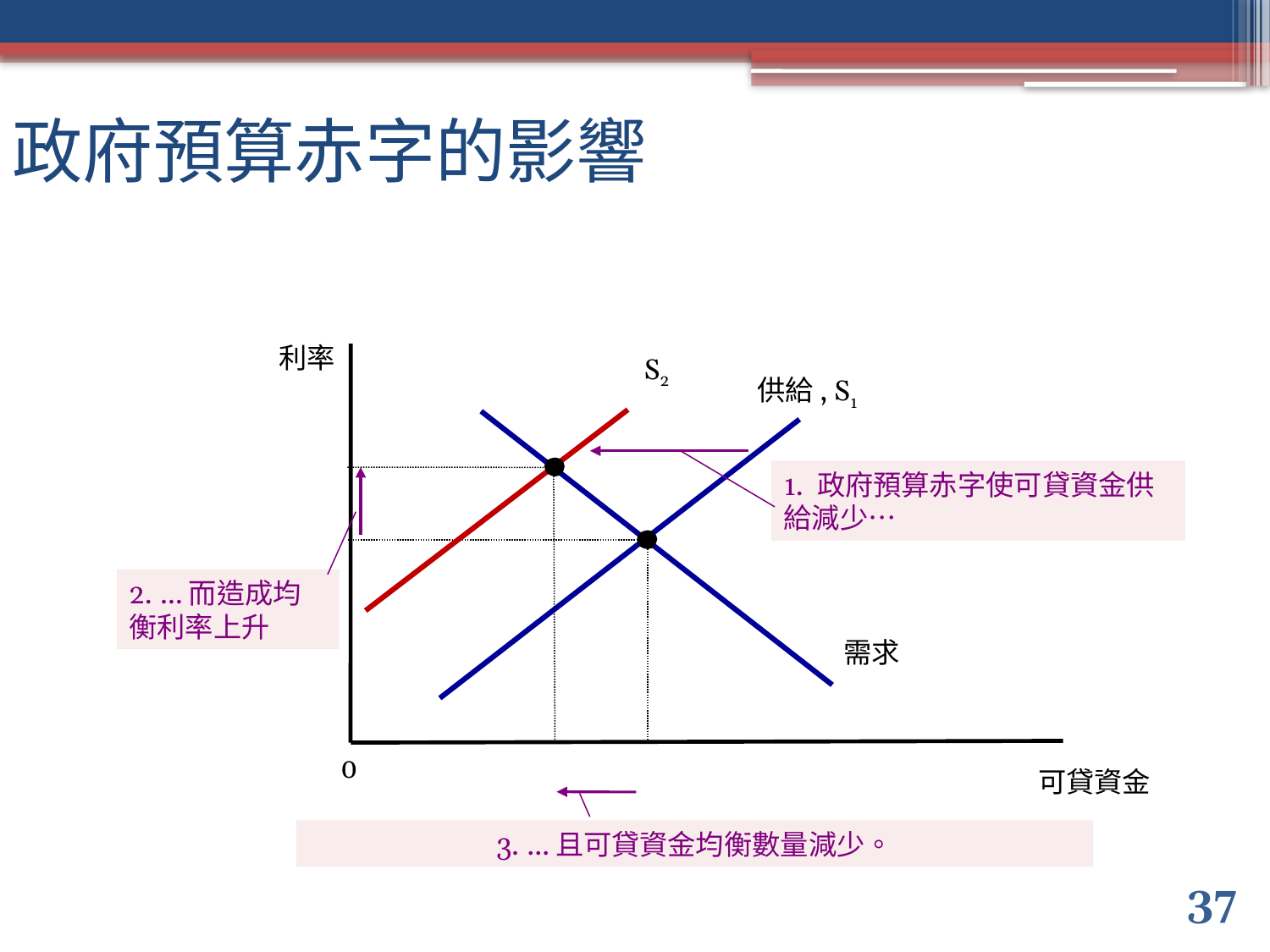

# 政府預算赤字的影響

利率

S2
供給, S1
需求

1. 政府預算赤字使可貸資金供 給減少…

2. …而造成均 衡利率上升

0
可貸資金
3. …且可貸資金均衡數量減少。
37